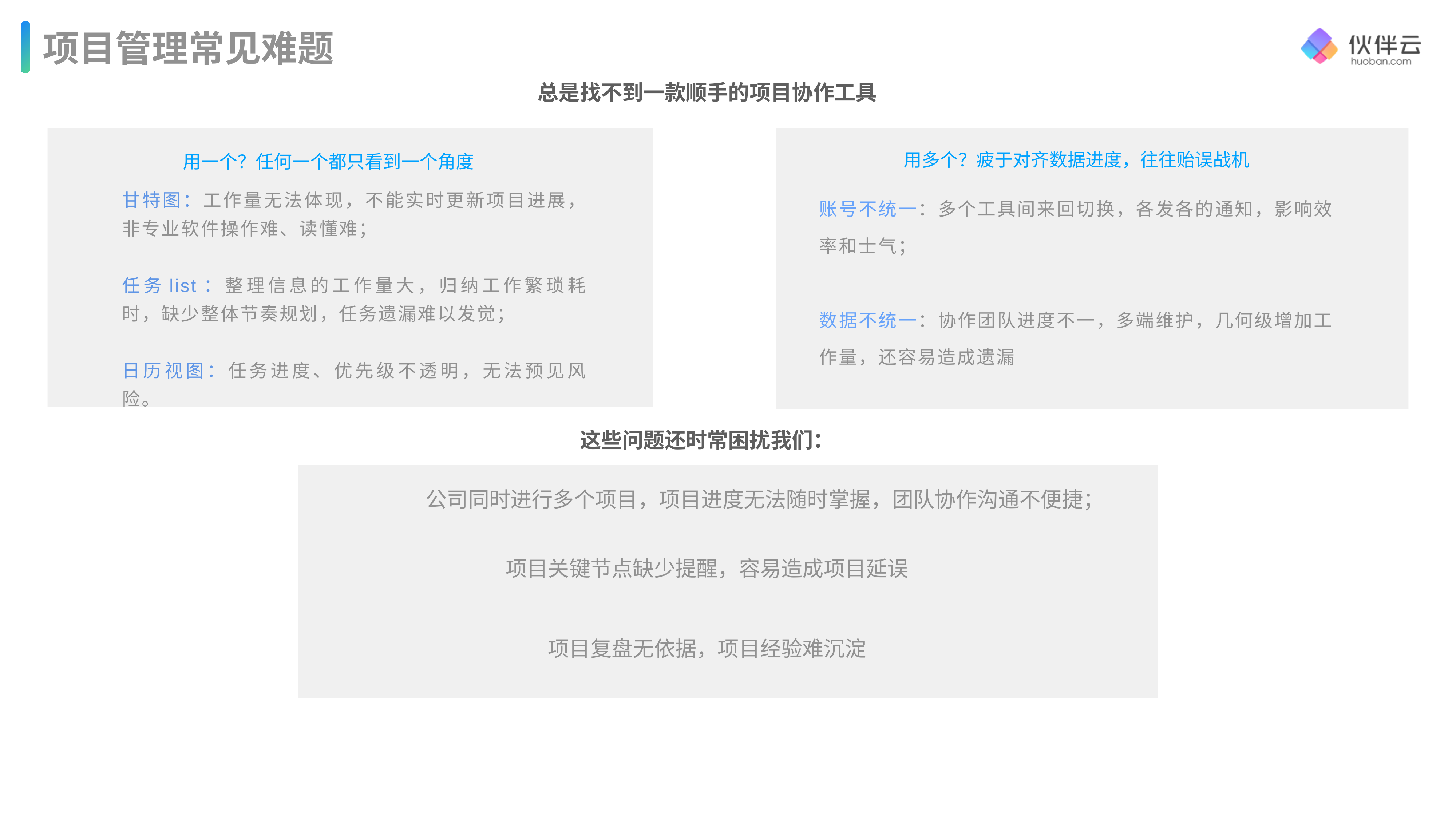

# 项目管理常见难题
总是找不到一款顺手的项目协作工具

用一个？任何一个都只看到一个角度
用多个？疲于对齐数据进度，往往贻误战机
账号不统一：多个工具间来回切换，各发各的通知，影响效率和士气；
数据不统一：协作团队进度不一，多端维护，几何级增加工作量，还容易造成遗漏

甘特图：工作量无法体现，不能实时更新项目进展，非专业软件操作难、读懂难；
任务list：整理信息的工作量大，归纳工作繁琐耗时，缺少整体节奏规划，任务遗漏难以发觉；
日历视图：任务进度、优先级不透明，无法预见风险。
这些问题还时常困扰我们：

公司同时进行多个项目，项目进度无法随时掌握，团队协作沟通不便捷；
项目关键节点缺少提醒，容易造成项目延误
项目复盘无依据，项目经验难沉淀